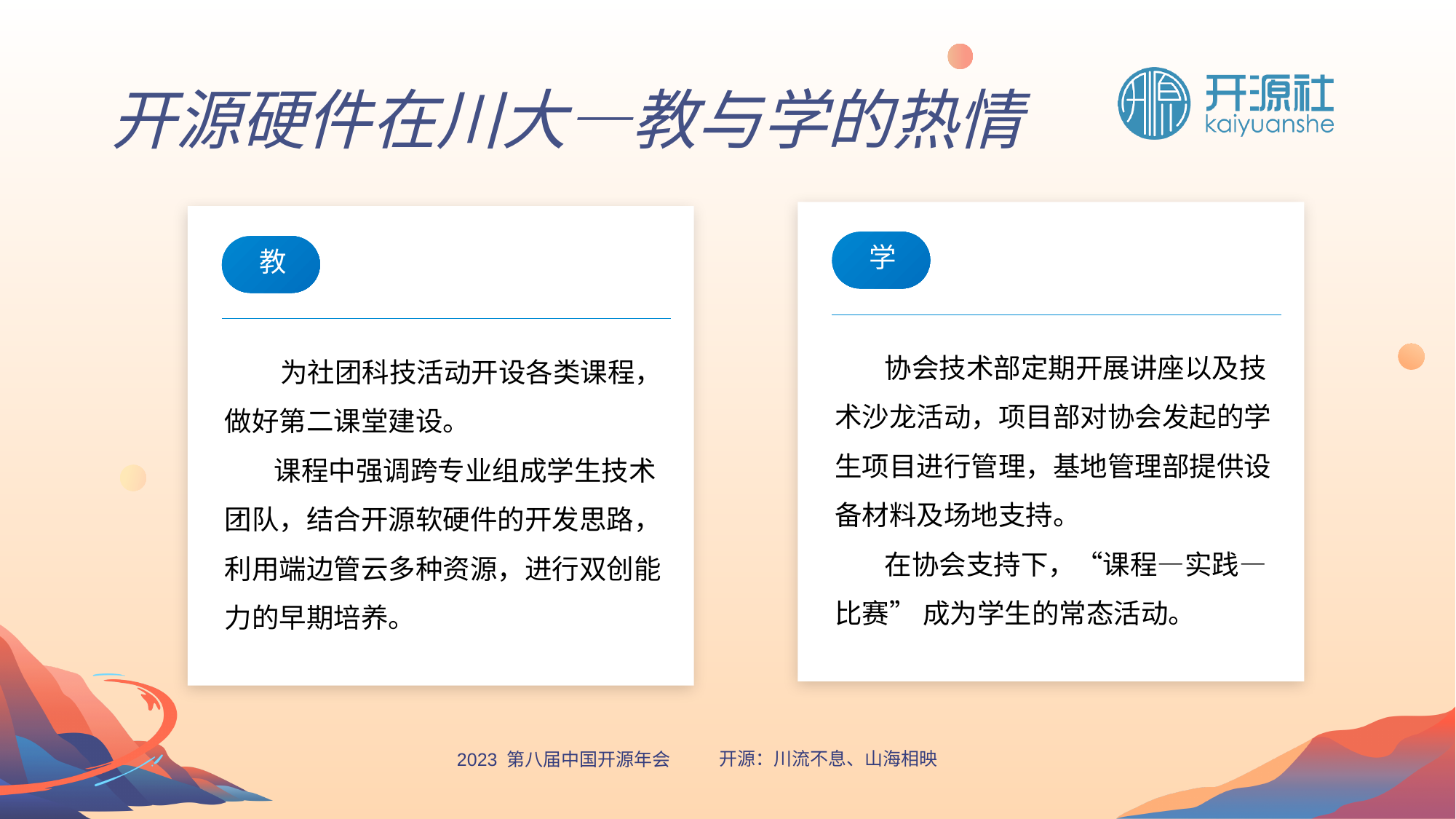

# 开源硬件在川大—教与学的热情

学

教
       协会技术部定期开展讲座以及技术沙龙活动，项目部对协会发起的学生项目进行管理，基地管理部提供设备材料及场地支持。
       在协会支持下，“课程—实践—比赛” 成为学生的常态活动。
        为社团科技活动开设各类课程，做好第二课堂建设。
       课程中强调跨专业组成学生技术团队，结合开源软硬件的开发思路，利用端边管云多种资源，进行双创能力的早期培养。